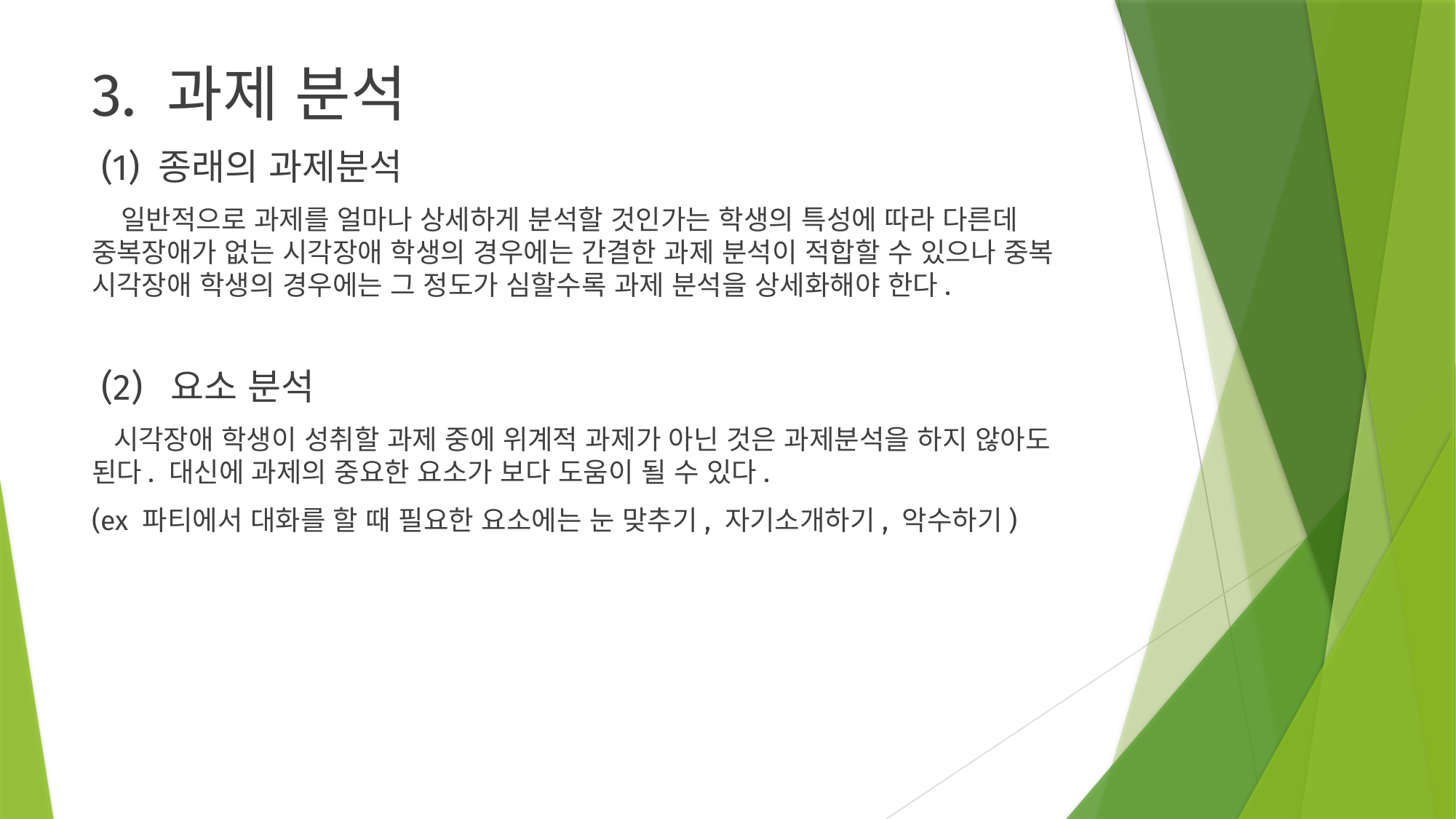

3. 과제 분석
 (1) 종래의 과제분석
   일반적으로 과제를 얼마나 상세하게 분석할 것인가는 학생의 특성에 따라 다른데 중복장애가 없는 시각장애 학생의 경우에는 간결한 과제 분석이 적합할 수 있으나 중복 시각장애 학생의 경우에는 그 정도가 심할수록 과제 분석을 상세화해야 한다.

 (2)  요소 분석
  시각장애 학생이 성취할 과제 중에 위계적 과제가 아닌 것은 과제분석을 하지 않아도 된다. 대신에 과제의 중요한 요소가 보다 도움이 될 수 있다.
(ex 파티에서 대화를 할 때 필요한 요소에는 눈 맞추기, 자기소개하기, 악수하기)